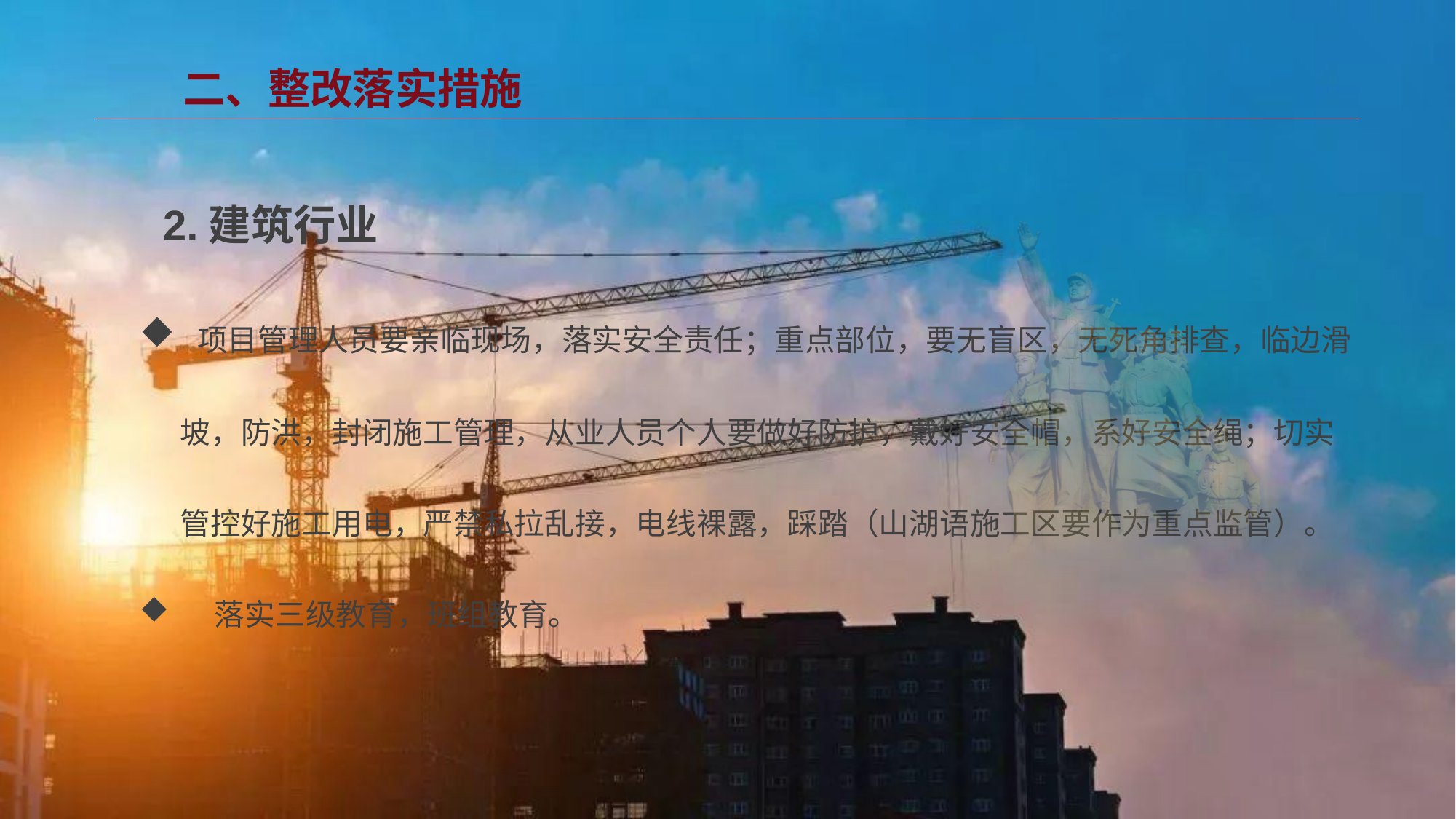

二、整改落实措施

  2.建筑行业
 项目管理人员要亲临现场，落实安全责任；重点部位，要无盲区，无死角排查，临边滑坡，防洪，封闭施工管理，从业人员个人要做好防护，戴好安全帽，系好安全绳；切实管控好施工用电，严禁私拉乱接，电线裸露，踩踏（山湖语施工区要作为重点监管）。
    落实三级教育，班组教育。